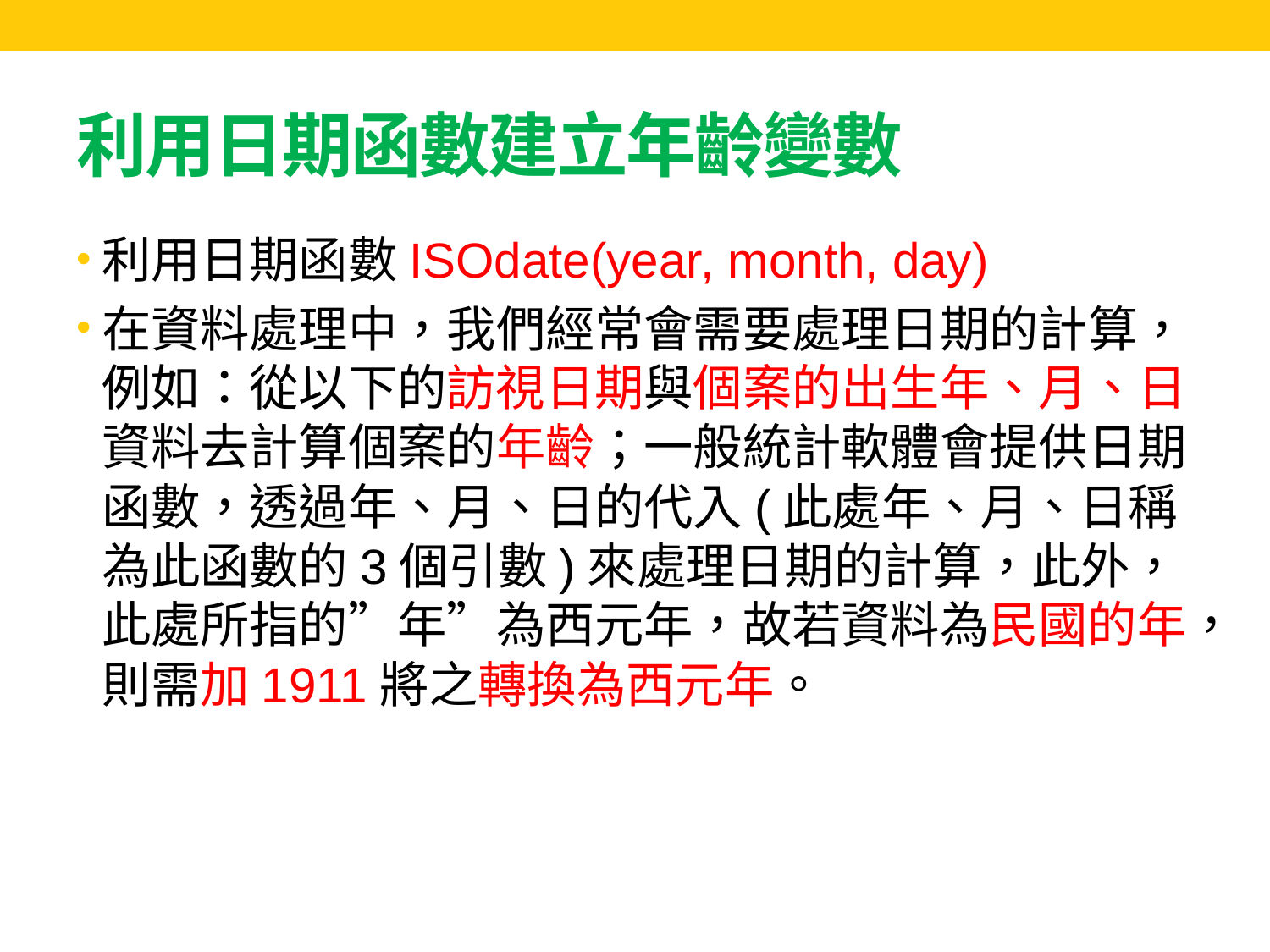

# 利用日期函數建立年齡變數
利用日期函數ISOdate(year, month, day)
在資料處理中，我們經常會需要處理日期的計算，例如：從以下的訪視日期與個案的出生年、月、日資料去計算個案的年齡；一般統計軟體會提供日期函數，透過年、月、日的代入(此處年、月、日稱為此函數的3個引數)來處理日期的計算，此外，此處所指的”年”為西元年，故若資料為民國的年，則需加1911將之轉換為西元年。